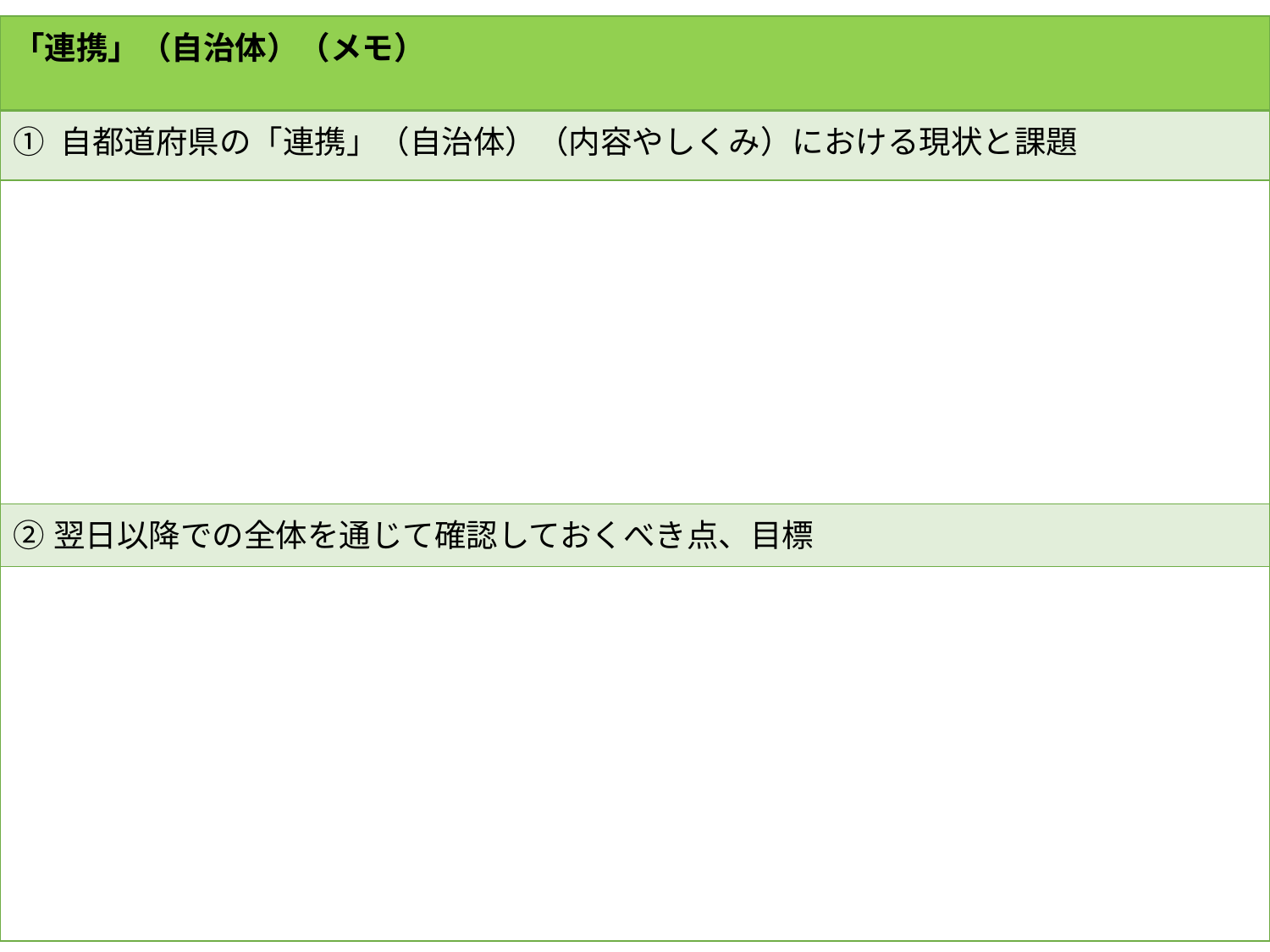

| 「連携」（自治体）（メモ） |
| --- |
| ① 自都道府県の「連携」（自治体）（内容やしくみ）における現状と課題 |
|  |
| ②翌日以降での全体を通じて確認しておくべき点、目標 |
|  |